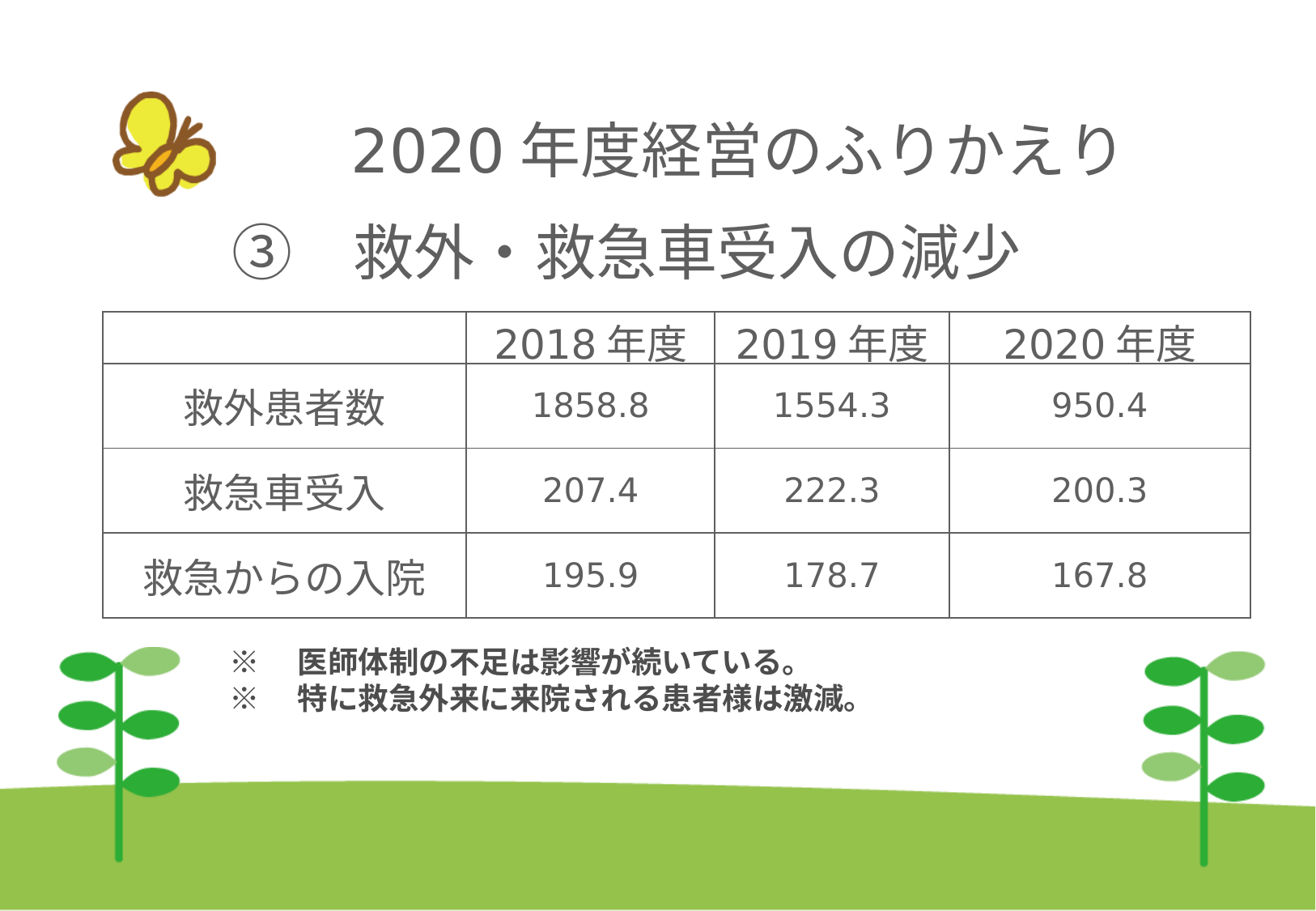

# 2020年度経営のふりかえり
　③　救外・救急車受入の減少

|  | 2018年度 | 2019年度 | 2020年度 |
| --- | --- | --- | --- |
| 救外患者数 | 1858.8 | 1554.3 | 950.4 |
| 救急車受入 | 207.4 | 222.3 | 200.3 |
| 救急からの入院 | 195.9 | 178.7 | 167.8 |
※　医師体制の不足は影響が続いている。
※　特に救急外来に来院される患者様は激減。